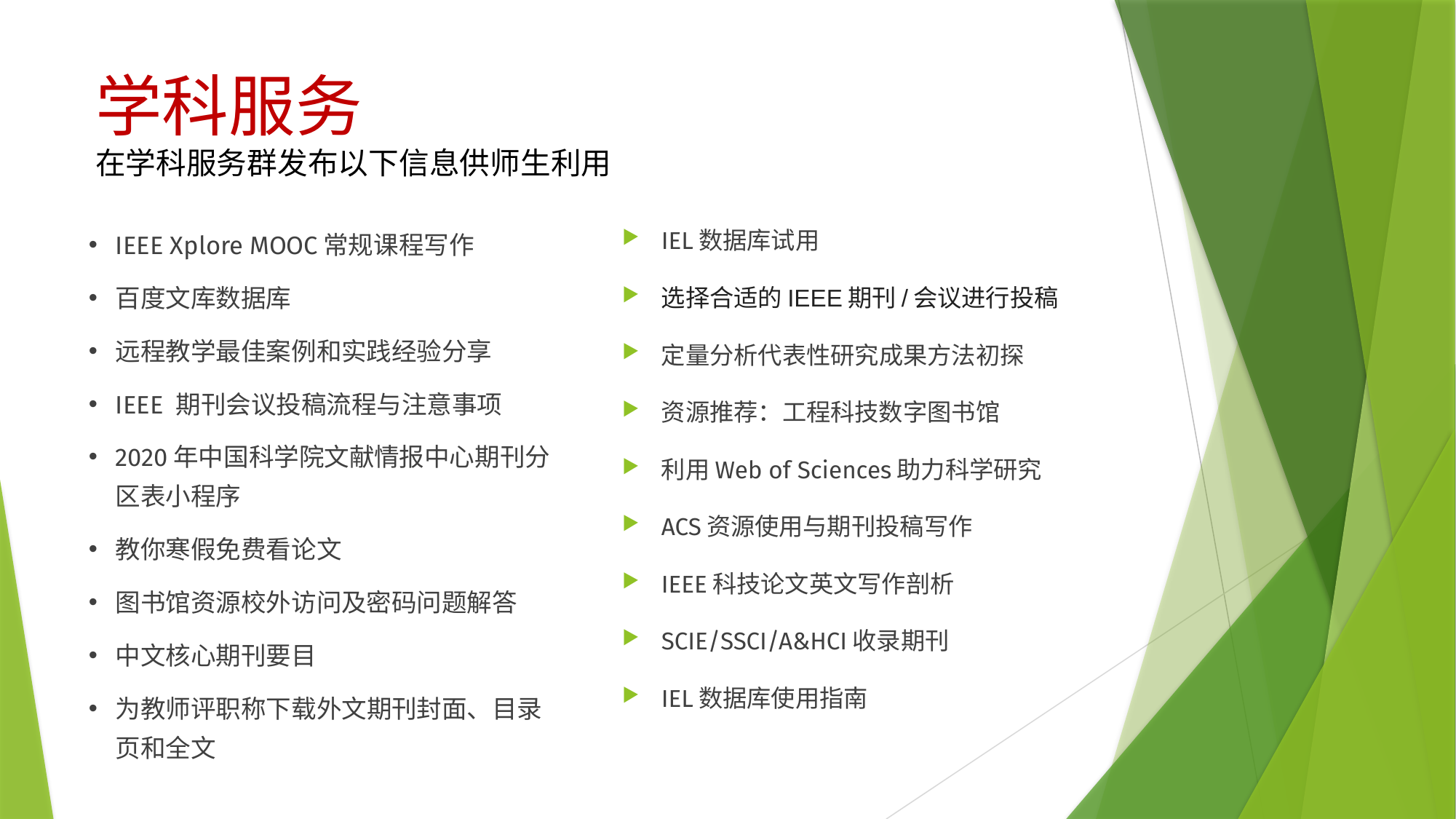

# 学科服务 在学科服务群发布以下信息供师生利用
IEL数据库试用
选择合适的IEEE期刊/会议进行投稿
定量分析代表性研究成果方法初探
资源推荐：工程科技数字图书馆
利用Web of Sciences助力科学研究
ACS资源使用与期刊投稿写作
IEEE科技论文英文写作剖析
SCIE/SSCI/A&HCI收录期刊
IEL数据库使用指南
IEEE Xplore MOOC常规课程写作
百度文库数据库
远程教学最佳案例和实践经验分享
IEEE 期刊会议投稿流程与注意事项
2020年中国科学院文献情报中心期刊分区表小程序
教你寒假免费看论文
图书馆资源校外访问及密码问题解答
中文核心期刊要目
为教师评职称下载外文期刊封面、目录页和全文